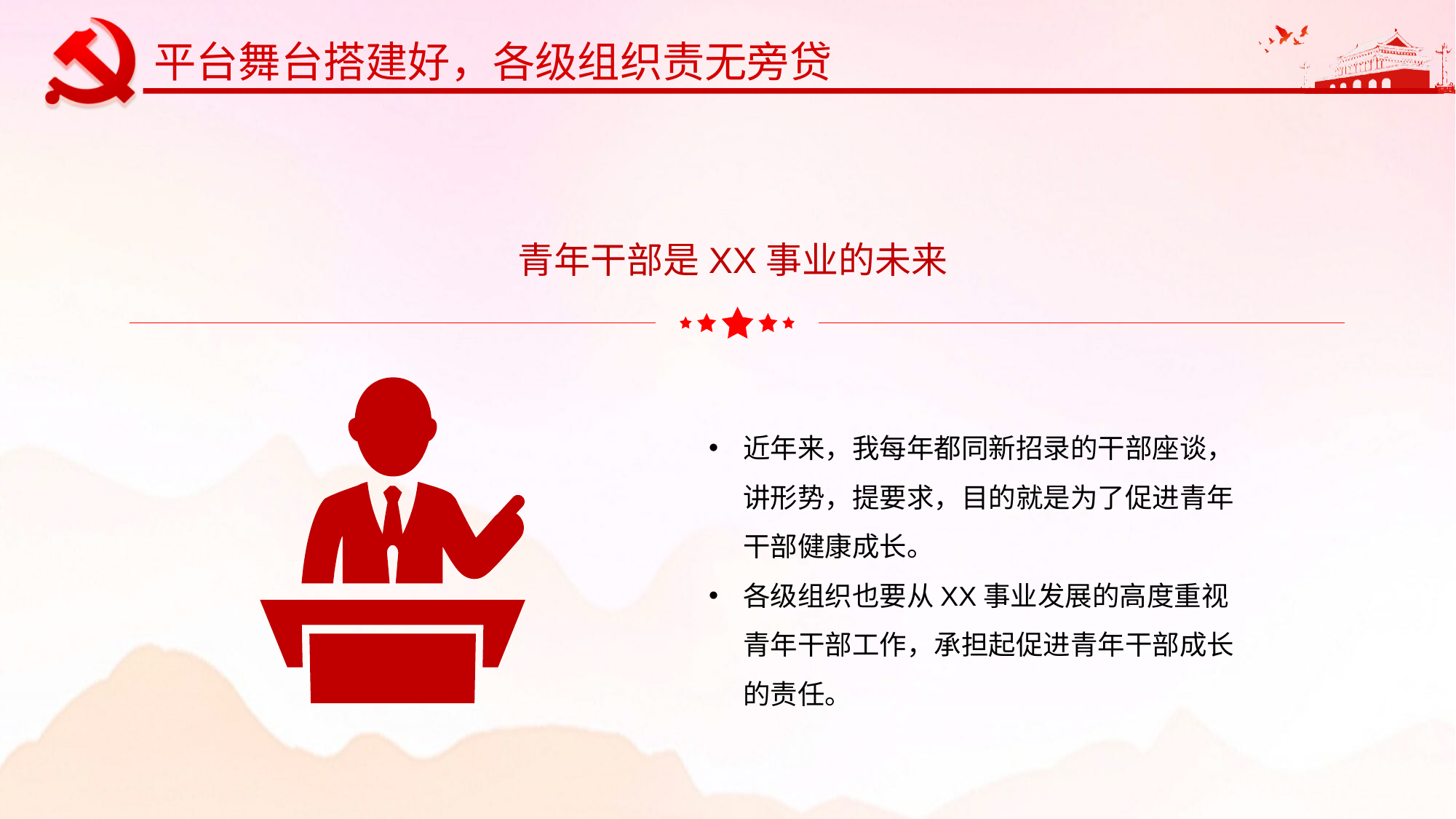

青年干部是XX事业的未来

近年来，我每年都同新招录的干部座谈，讲形势，提要求，目的就是为了促进青年干部健康成长。
各级组织也要从XX事业发展的高度重视青年干部工作，承担起促进青年干部成长的责任。